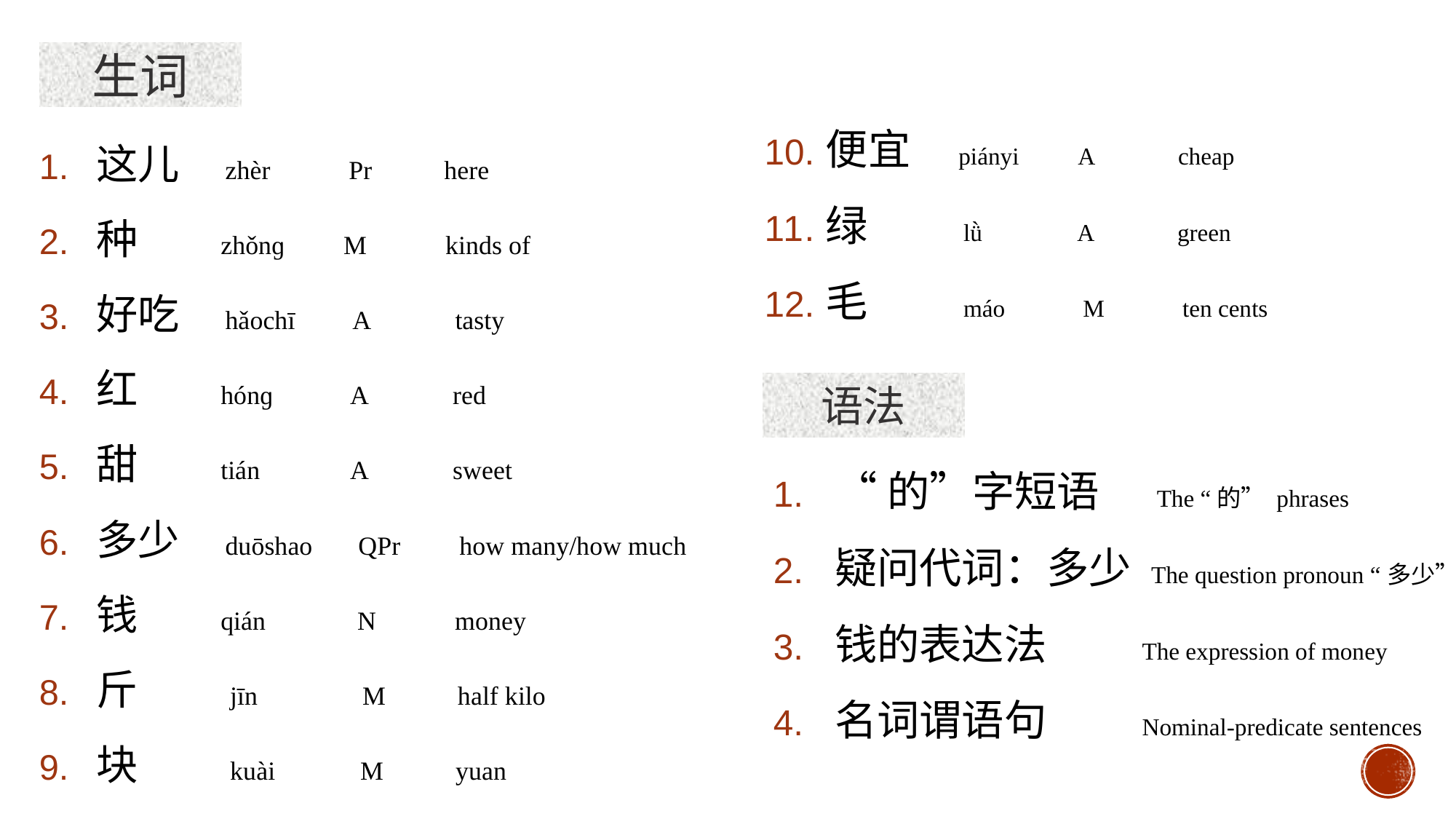

生词
便宜    piányi          A              cheap
绿         lǜ                A              green
毛         máo             M             ten cents
这儿    zhèr            Pr           here
种        zhǒnɡ         M            kinds of
好吃    hǎochī         A             tasty
红        hónɡ            A             red
甜        tián              A             sweet
多少    duōshao       QPr         how many/how much
钱        qián              N            money
斤         jīn                M           half kilo
块         kuài             M           yuan
语法
“的”字短语     The “的” phrases
疑问代词：多少 The question pronoun “多少”
钱的表达法         The expression of money
名词谓语句         Nominal-predicate sentences